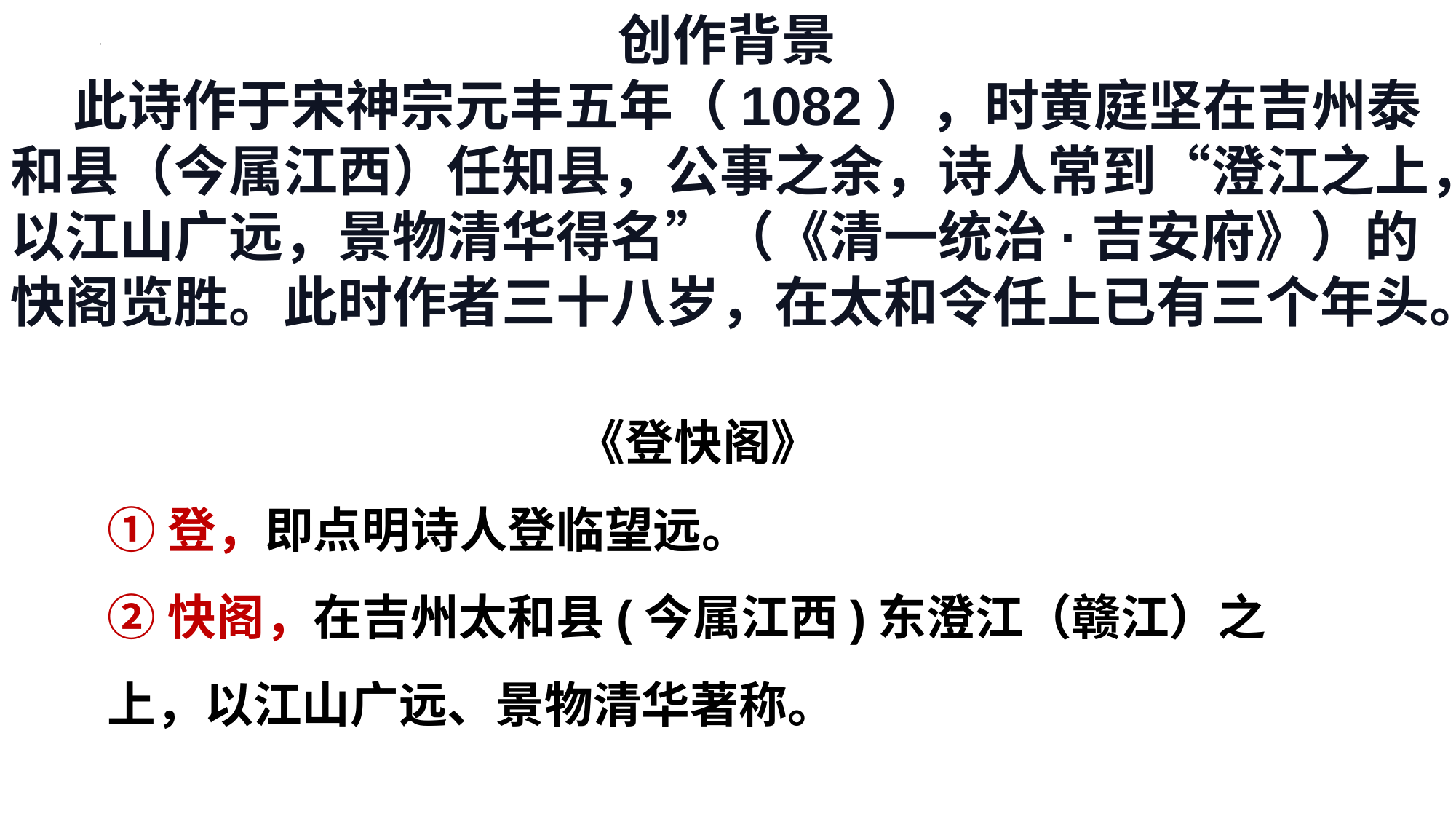

创作背景
    此诗作于宋神宗元丰五年（1082），时黄庭坚在吉州泰和县（今属江西）任知县，公事之余，诗人常到“澄江之上，以江山广远，景物清华得名”（《清一统治·吉安府》）的快阁览胜。此时作者三十八岁，在太和令任上已有三个年头。
《登快阁》
①登，即点明诗人登临望远。
②快阁，在吉州太和县(今属江西)东澄江（赣江）之上，以江山广远、景物清华著称。